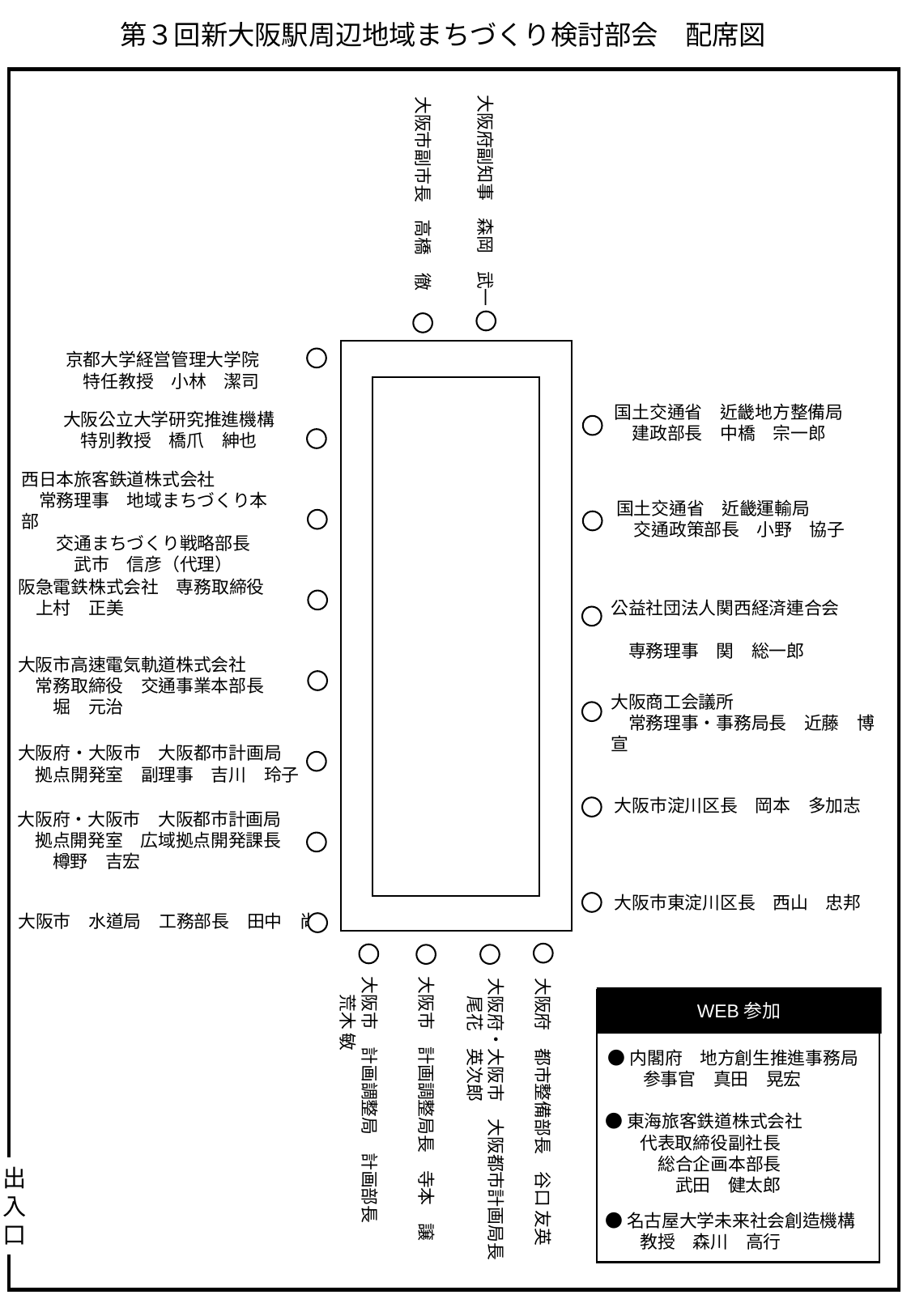

第３回新大阪駅周辺地域まちづくり検討部会　配席図

大阪府副知事　森岡　武一
大阪市副市長　高橋　徹

京都大学経営管理大学院
　特任教授　小林　潔司

国土交通省　近畿地方整備局
　建政部長　中橋　宗一郎
大阪公立大学研究推進機構
　特別教授　橋爪　紳也

西日本旅客鉄道株式会社
　常務理事　地域まちづくり本部
　　交通まちづくり戦略部長
　　　武市　信彦（代理）
国土交通省　近畿運輸局
　交通政策部長　小野　協子

阪急電鉄株式会社　専務取締役
　上村　正美

公益社団法人関西経済連合会
　専務理事　関　総一郎

大阪市高速電気軌道株式会社
　常務取締役　交通事業本部長
　　堀　元治

大阪商工会議所
　常務理事・事務局長　近藤　博宣

大阪府・大阪市　大阪都市計画局
　拠点開発室　副理事　吉川　玲子

大阪市淀川区長　岡本　多加志

大阪府・大阪市　大阪都市計画局
　拠点開発室　広域拠点開発課長
　　樽野　吉宏

大阪市東淀川区長　西山　忠邦

大阪市　水道局　工務部長　田中　尚

大阪市　計画調整局　計画部長
　荒木 敏
大阪市　計画調整局長　寺本　譲
大阪府　都市整備部長　谷口 友英
大阪府・大阪市　大阪都市計画局長
　尾花　英次郎

WEB参加

●東海旅客鉄道株式会社
　　代表取締役副社長
　　　総合企画本部長
　　　　武田　健太郎
●名古屋大学未来社会創造機構
　　教授　森川　高行
●内閣府　地方創生推進事務局
　　参事官　真田　晃宏
出入口